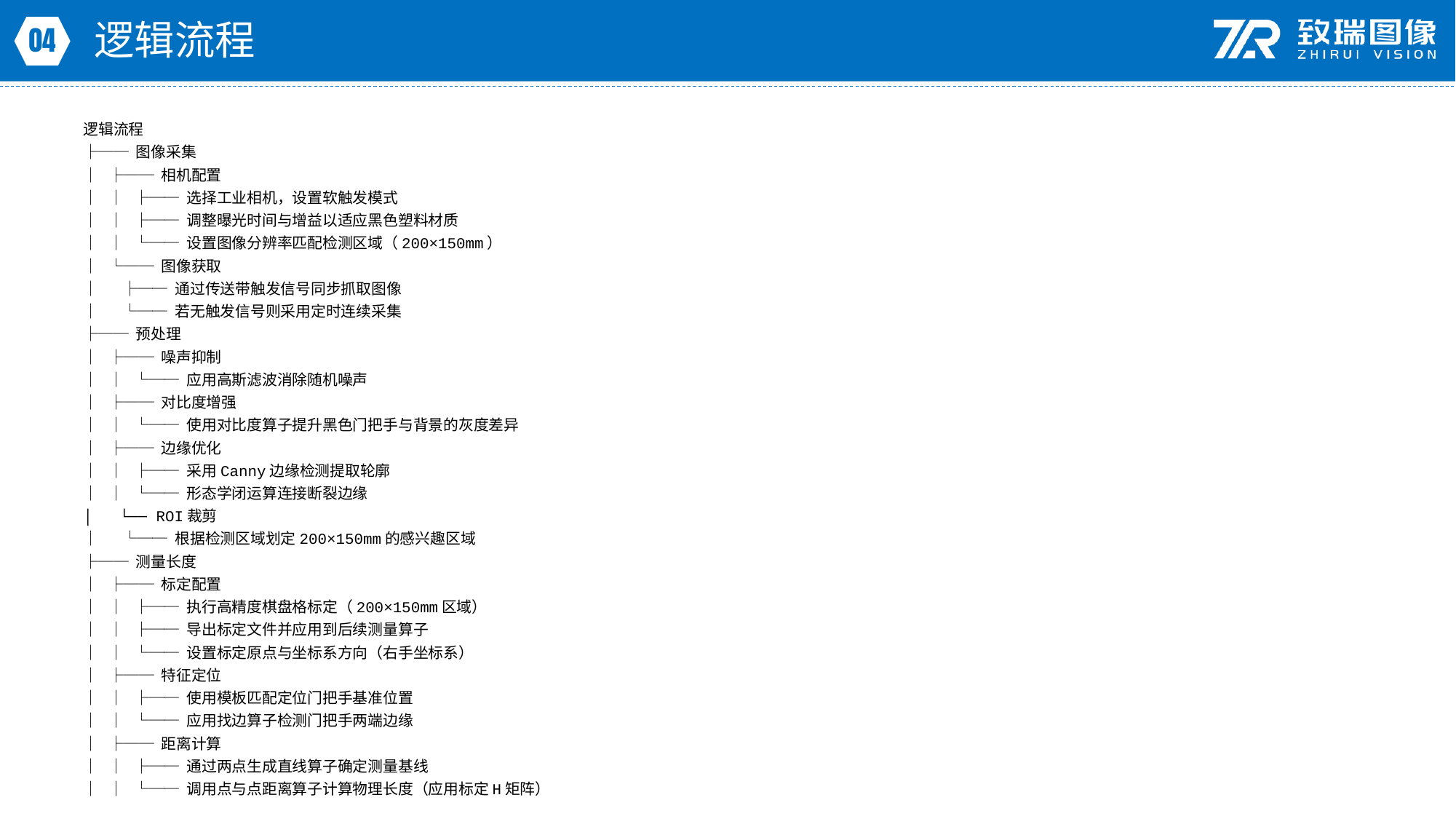

逻辑流程
04

逻辑流程
├── 图像采集
│   ├── 相机配置
│   │   ├── 选择工业相机，设置软触发模式
│   │   ├── 调整曝光时间与增益以适应黑色塑料材质
│   │   └── 设置图像分辨率匹配检测区域（200×150mm）
│   └── 图像获取
│       ├── 通过传送带触发信号同步抓取图像
│       └── 若无触发信号则采用定时连续采集
├── 预处理
│   ├── 噪声抑制
│   │   └── 应用高斯滤波消除随机噪声
│   ├── 对比度增强
│   │   └── 使用对比度算子提升黑色门把手与背景的灰度差异
│   ├── 边缘优化
│   │   ├── 采用Canny边缘检测提取轮廓
│   │   └── 形态学闭运算连接断裂边缘
│   └── ROI裁剪
│       └── 根据检测区域划定200×150mm的感兴趣区域
├── 测量长度
│   ├── 标定配置
│   │   ├── 执行高精度棋盘格标定（200×150mm区域）
│   │   ├── 导出标定文件并应用到后续测量算子
│   │   └── 设置标定原点与坐标系方向（右手坐标系）
│   ├── 特征定位
│   │   ├── 使用模板匹配定位门把手基准位置
│   │   └── 应用找边算子检测门把手两端边缘
│   ├── 距离计算
│   │   ├── 通过两点生成直线算子确定测量基线
│   │   └── 调用点与点距离算子计算物理长度（应用标定H矩阵）